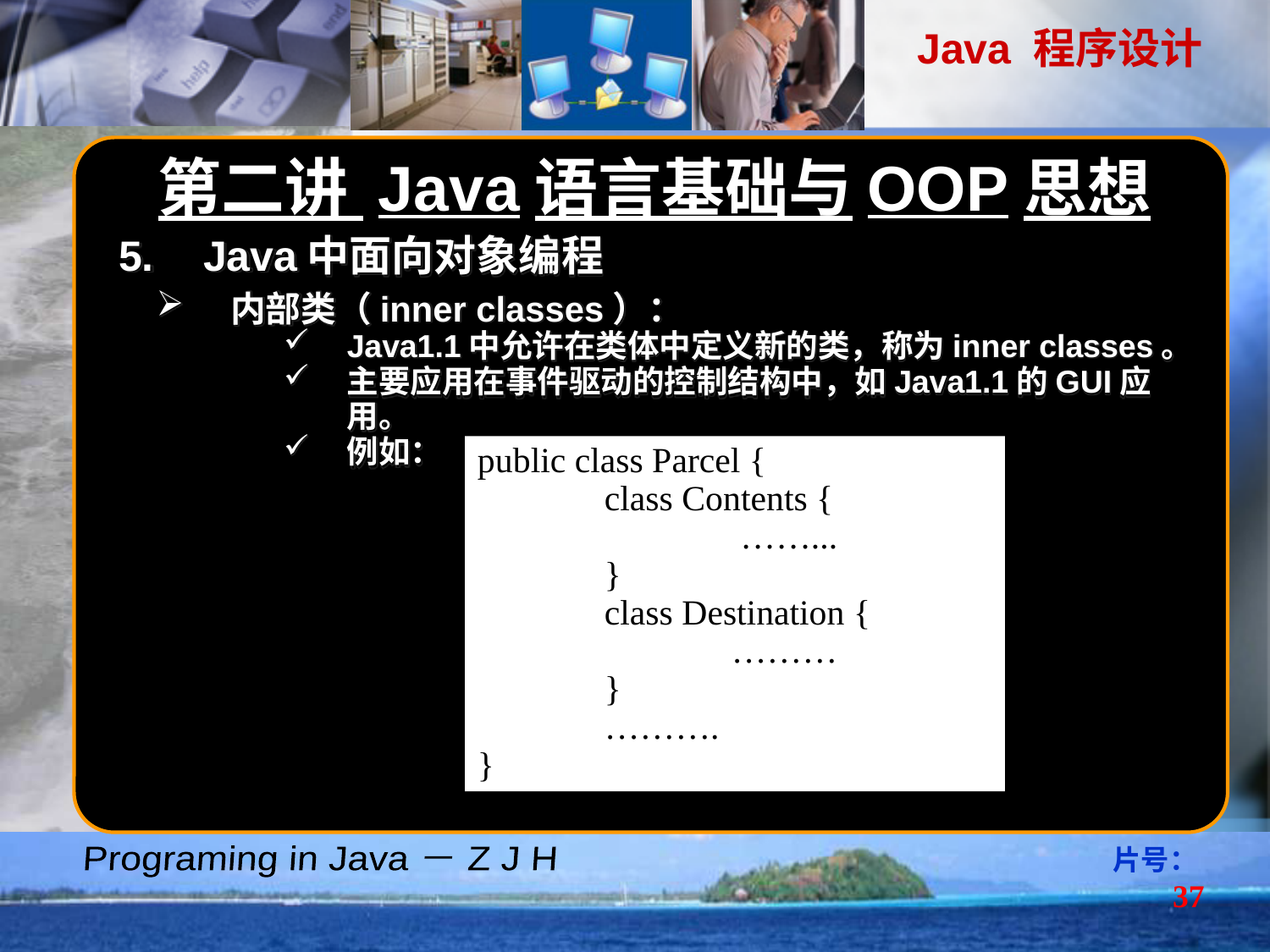

第二讲 Java语言基础与OOP思想
Java中面向对象编程
内部类（inner classes）：
Java1.1中允许在类体中定义新的类，称为inner classes。
主要应用在事件驱动的控制结构中，如Java1.1的GUI应用。
例如：
public class Parcel {
 	class Contents {
     		 ……...
  	}
  	class Destination {
      		………
  	}
  	……….
}
片号：37